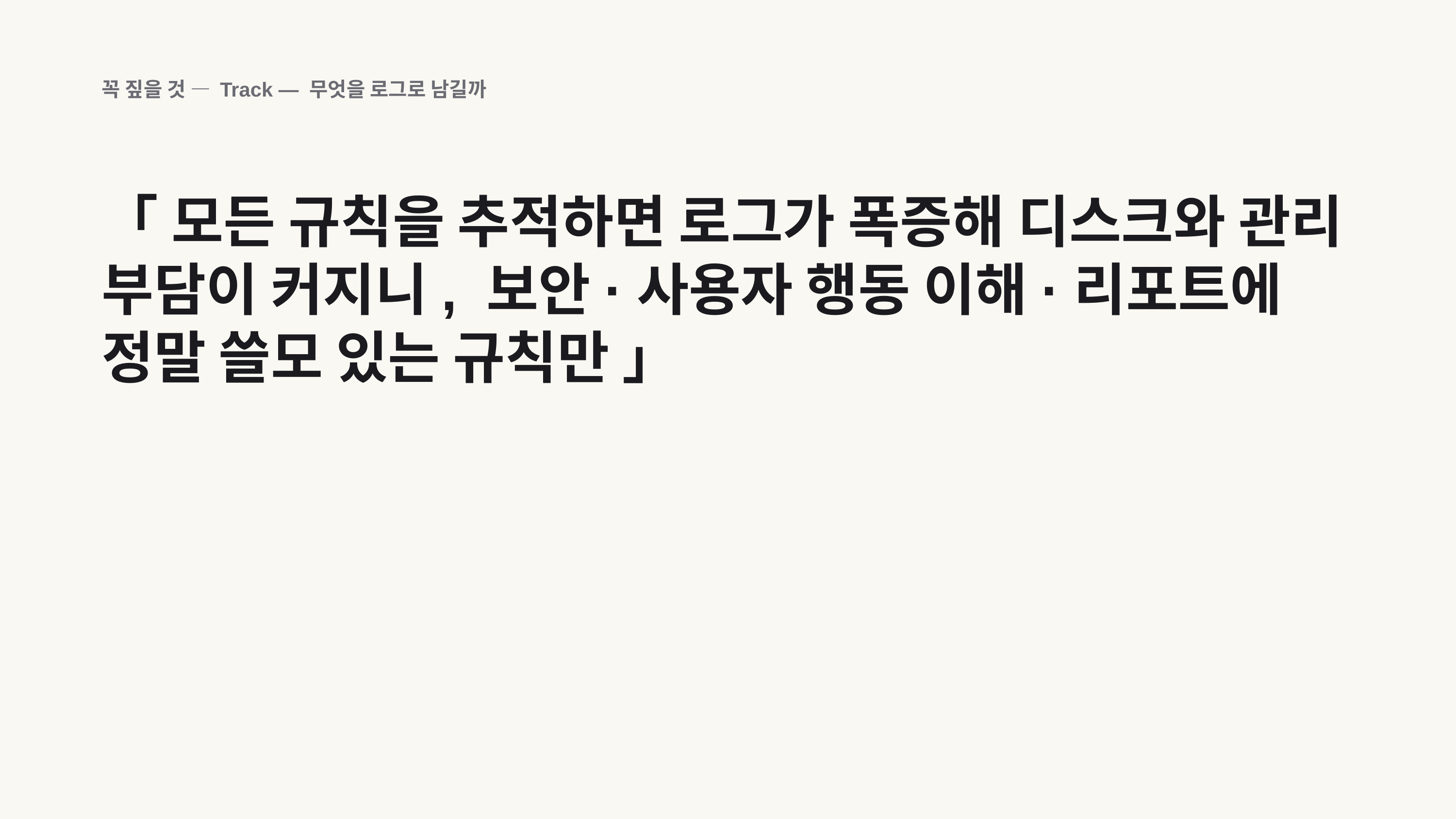

꼭 짚을 것 — Track — 무엇을 로그로 남길까
「 모든 규칙을 추적하면 로그가 폭증해 디스크와 관리 부담이 커지니, 보안·사용자 행동 이해·리포트에 정말 쓸모 있는 규칙만 」